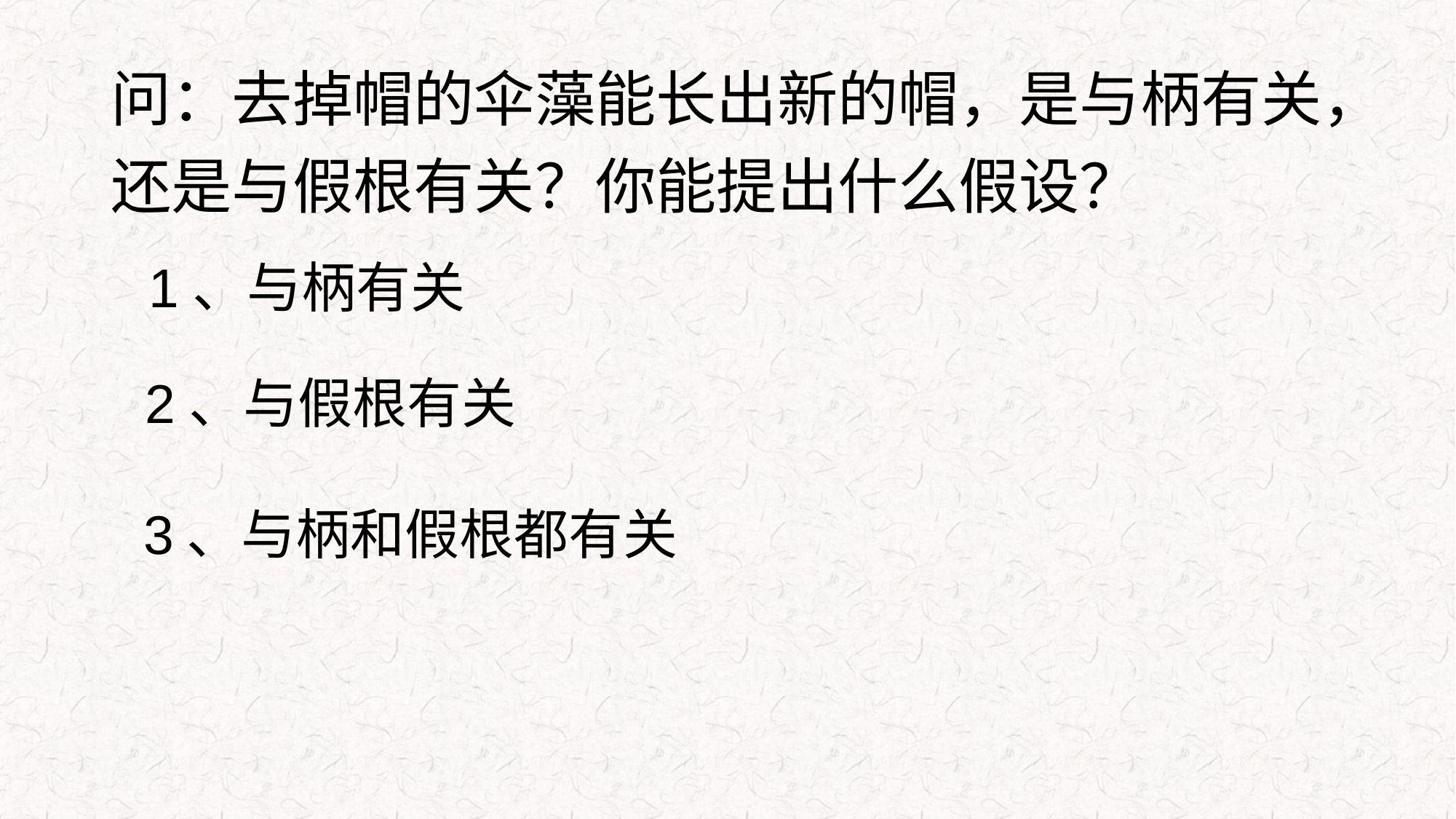

问：去掉帽的伞藻能长出新的帽，是与柄有关，还是与假根有关？你能提出什么假设？
1、与柄有关
2、与假根有关
3、与柄和假根都有关